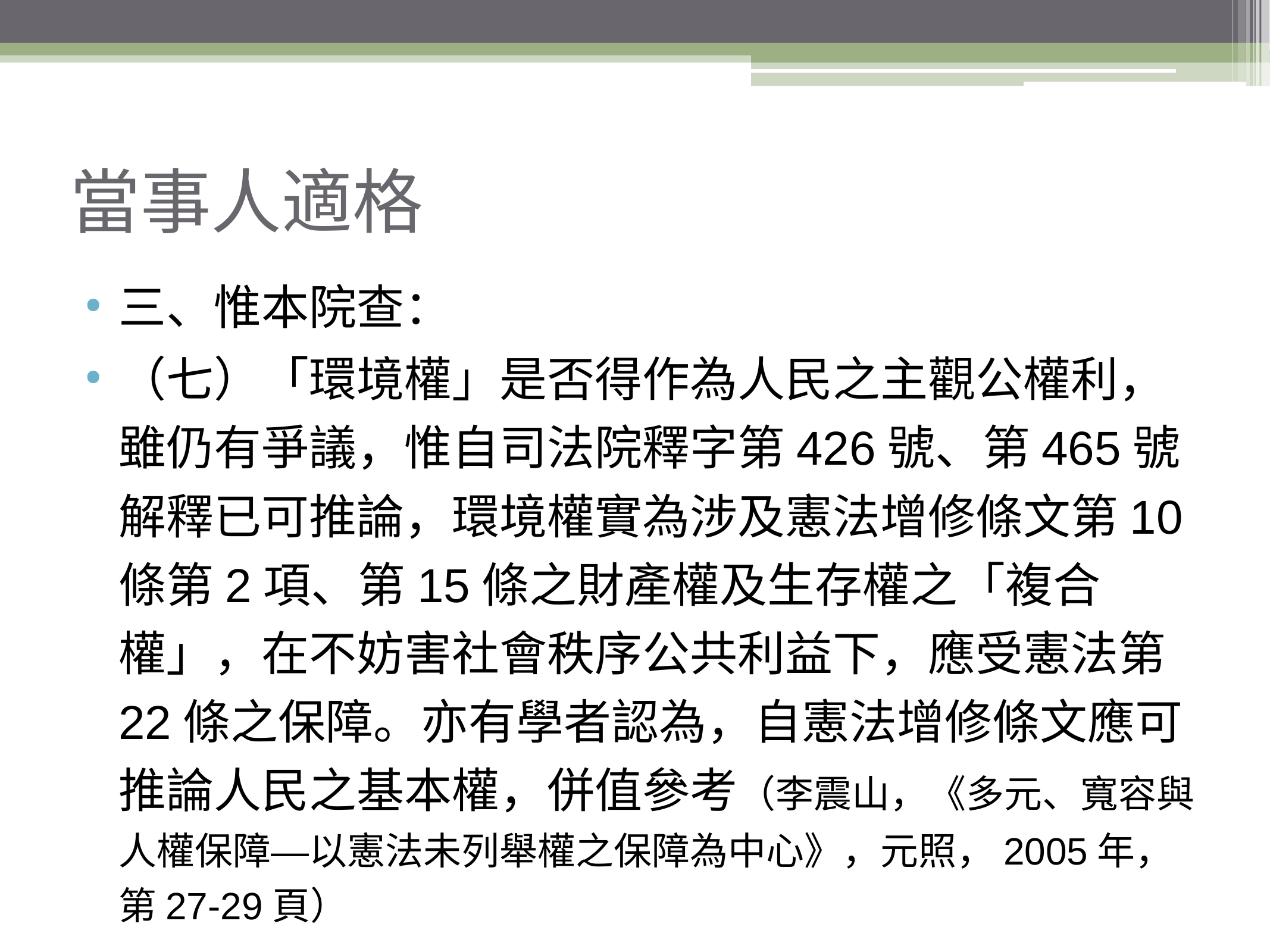

# 當事人適格
三、惟本院查：
（七）「環境權」是否得作為人民之主觀公權利，雖仍有爭議，惟自司法院釋字第426號、第465號解釋已可推論，環境權實為涉及憲法增修條文第10條第2項、第15條之財產權及生存權之「複合權」，在不妨害社會秩序公共利益下，應受憲法第22條之保障。亦有學者認為，自憲法增修條文應可推論人民之基本權，併值參考（李震山，《多元、寬容與人權保障—以憲法未列舉權之保障為中心》，元照，2005年，第27-29頁）